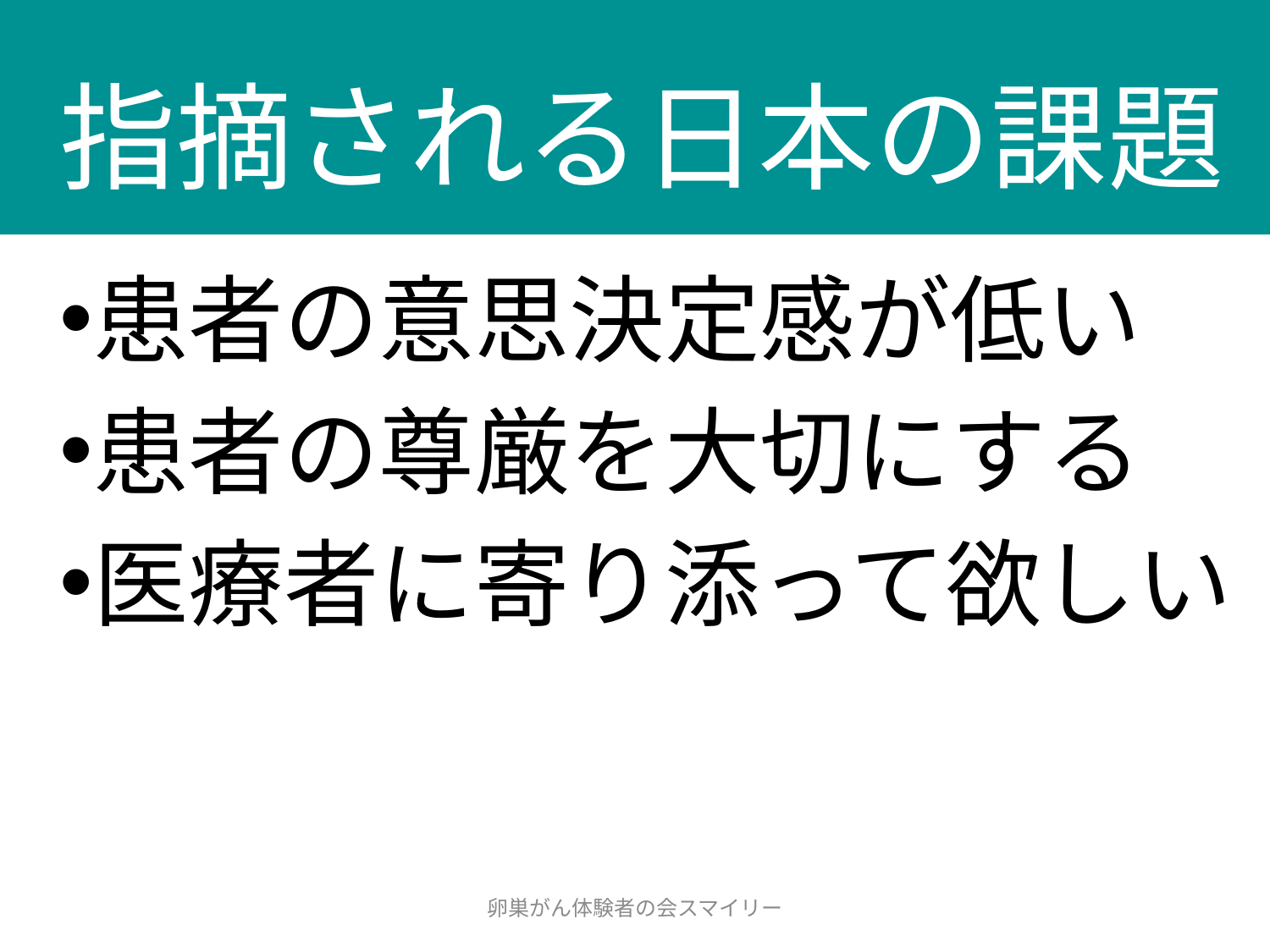

# 指摘される日本の課題
患者の意思決定感が低い
患者の尊厳を大切にする
医療者に寄り添って欲しい
卵巣がん体験者の会スマイリー